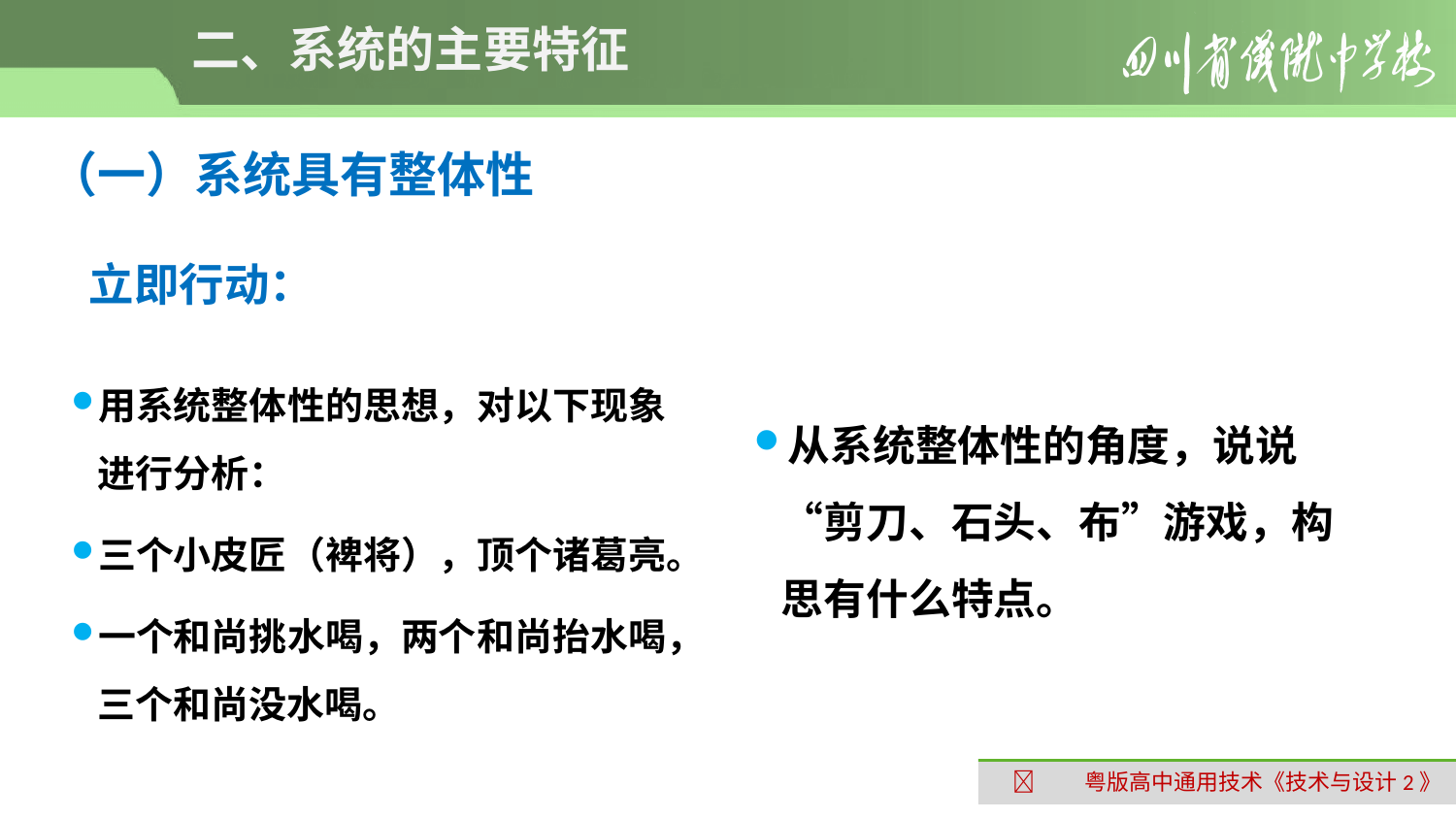

# 二、系统的主要特征
（一）系统具有整体性
立即行动：
用系统整体性的思想，对以下现象进行分析：
三个小皮匠（裨将），顶个诸葛亮。
一个和尚挑水喝，两个和尚抬水喝，三个和尚没水喝。
从系统整体性的角度，说说“剪刀、石头、布”游戏，构思有什么特点。